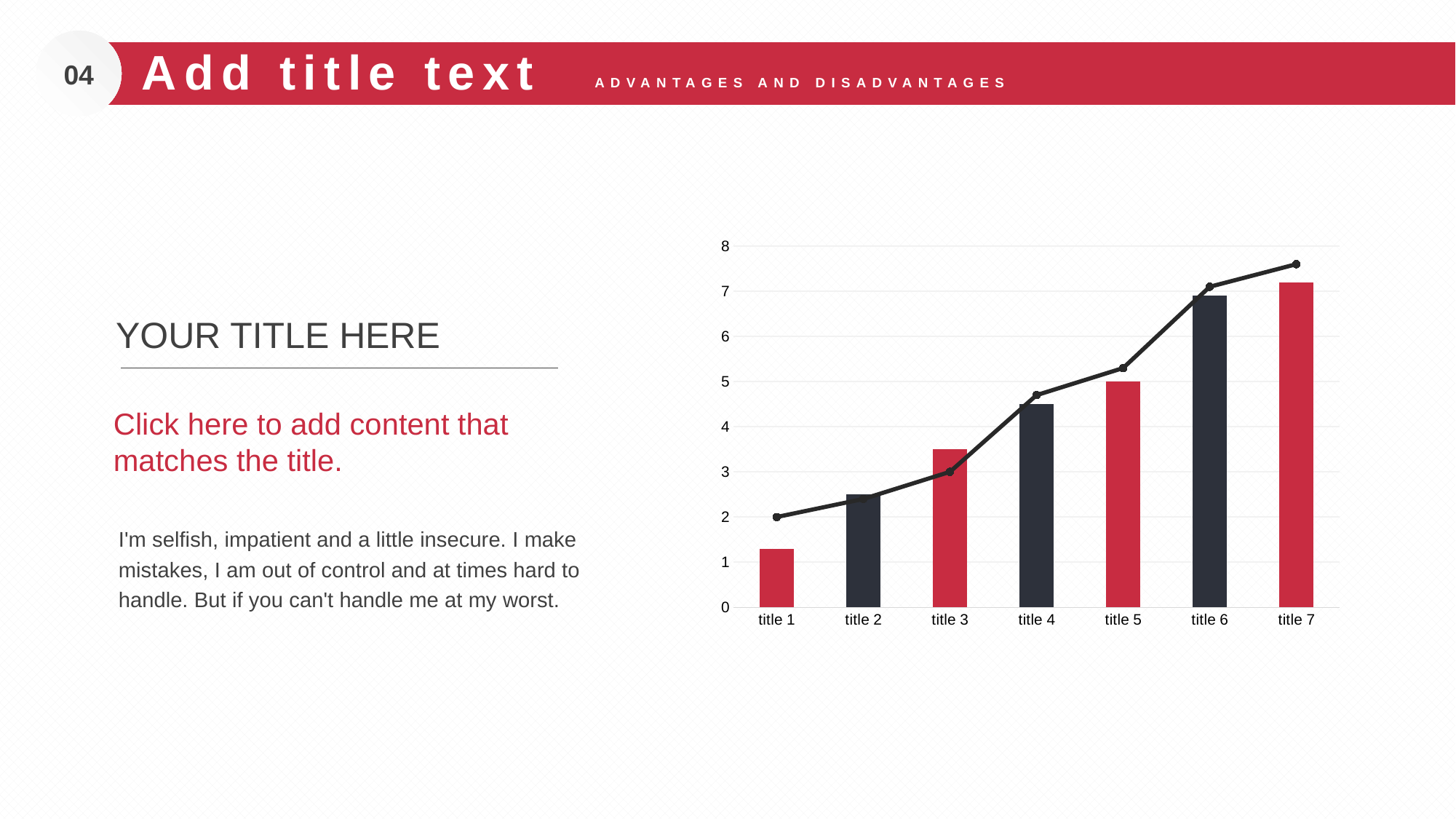

04
Add title text
ADVANTAGES AND DISADVANTAGES

### Chart

| Category | 系列 1 | 系列 12 |
|---|---|---|
| title 1 | 1.3 | 2.0 |
| title 2 | 2.5 | 2.4 |
| title 3 | 3.5 | 3.0 |
| title 4 | 4.5 | 4.7 |
| title 5 | 5.0 | 5.3 |
| title 6 | 6.9 | 7.1 |
| title 7 | 7.2 | 7.6 |
YOUR TITLE HERE
Click here to add content that matches the title.
I'm selfish, impatient and a little insecure. I make mistakes, I am out of control and at times hard to handle. But if you can't handle me at my worst.